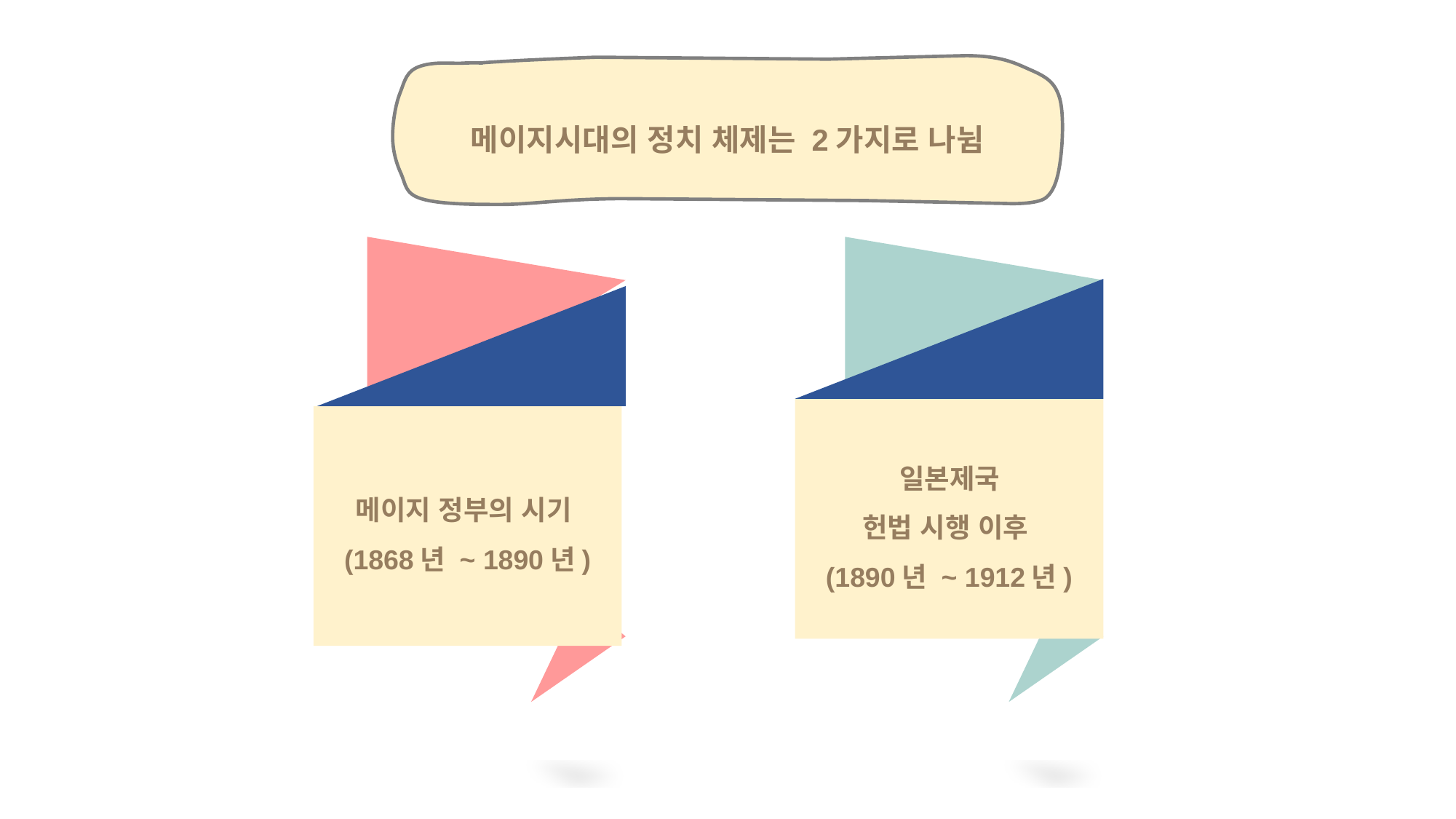

메이지시대의 정치 체제는 2가지로 나뉨

메이지 정부의 시기
(1868년 ~ 1890년)

 일본제국
헌법 시행 이후
(1890년 ~ 1912년)